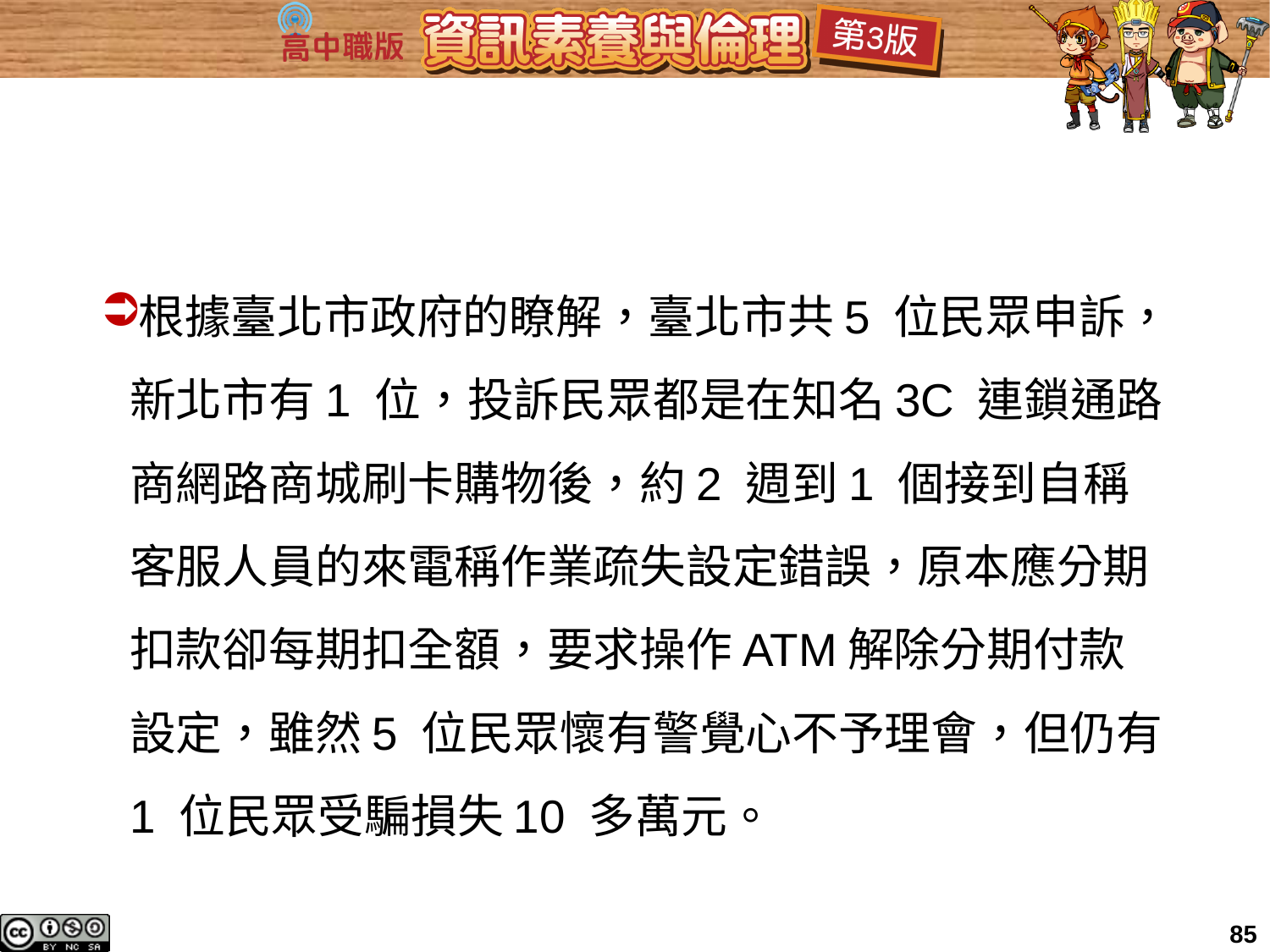

#
根據臺北市政府的瞭解，臺北市共5 位民眾申訴，新北市有1 位，投訴民眾都是在知名3C 連鎖通路商網路商城刷卡購物後，約2 週到1 個接到自稱客服人員的來電稱作業疏失設定錯誤，原本應分期扣款卻每期扣全額，要求操作ATM解除分期付款設定，雖然5 位民眾懷有警覺心不予理會，但仍有1 位民眾受騙損失10 多萬元。
85